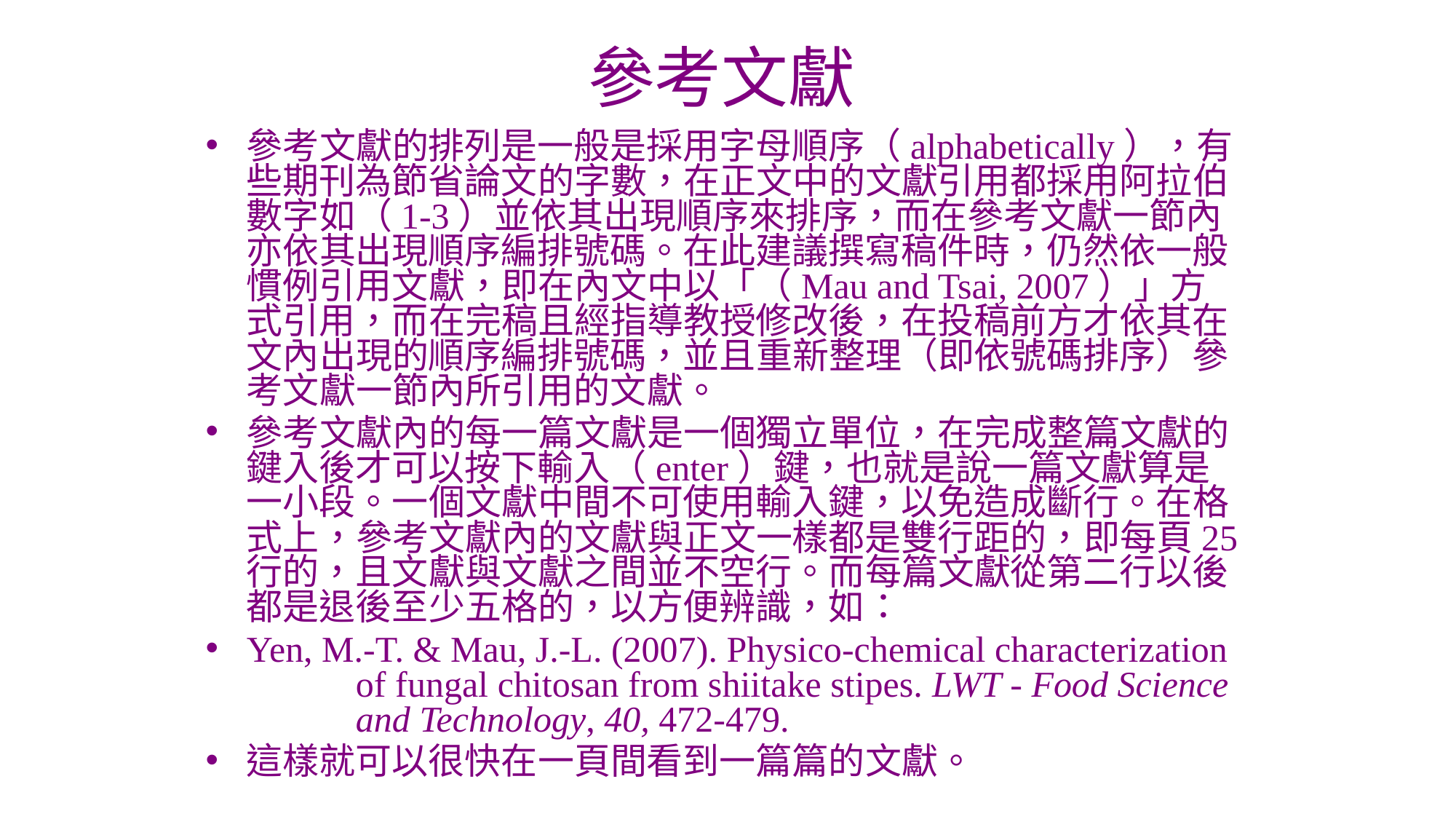

# 參考文獻
參考文獻的排列是一般是採用字母順序（alphabetically），有些期刊為節省論文的字數，在正文中的文獻引用都採用阿拉伯數字如（1-3）並依其出現順序來排序，而在參考文獻一節內亦依其出現順序編排號碼。在此建議撰寫稿件時，仍然依一般慣例引用文獻，即在內文中以「（Mau and Tsai, 2007）」方式引用，而在完稿且經指導教授修改後，在投稿前方才依其在文內出現的順序編排號碼，並且重新整理（即依號碼排序）參考文獻一節內所引用的文獻。
參考文獻內的每一篇文獻是一個獨立單位，在完成整篇文獻的鍵入後才可以按下輸入（enter）鍵，也就是說一篇文獻算是一小段。一個文獻中間不可使用輸入鍵，以免造成斷行。在格式上，參考文獻內的文獻與正文一樣都是雙行距的，即每頁25行的，且文獻與文獻之間並不空行。而每篇文獻從第二行以後都是退後至少五格的，以方便辨識，如：
Yen, M.-T. & Mau, J.-L. (2007). Physico-chemical characterization 	of fungal chitosan from shiitake stipes. LWT - Food Science 	and Technology, 40, 472-479.
這樣就可以很快在一頁間看到一篇篇的文獻。